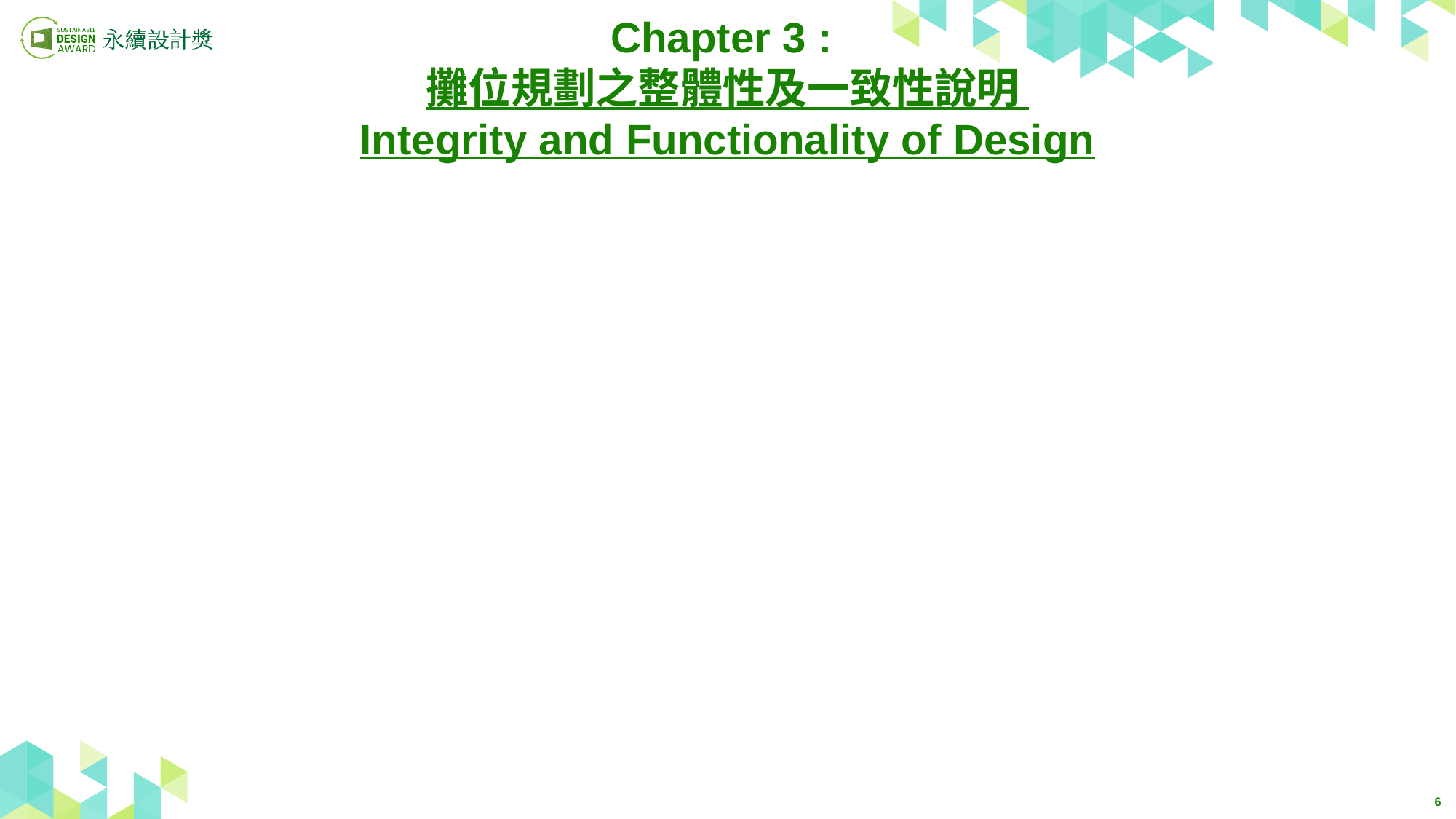

# Chapter 3 : 攤位規劃之整體性及一致性說明 Integrity and Functionality of Design

6